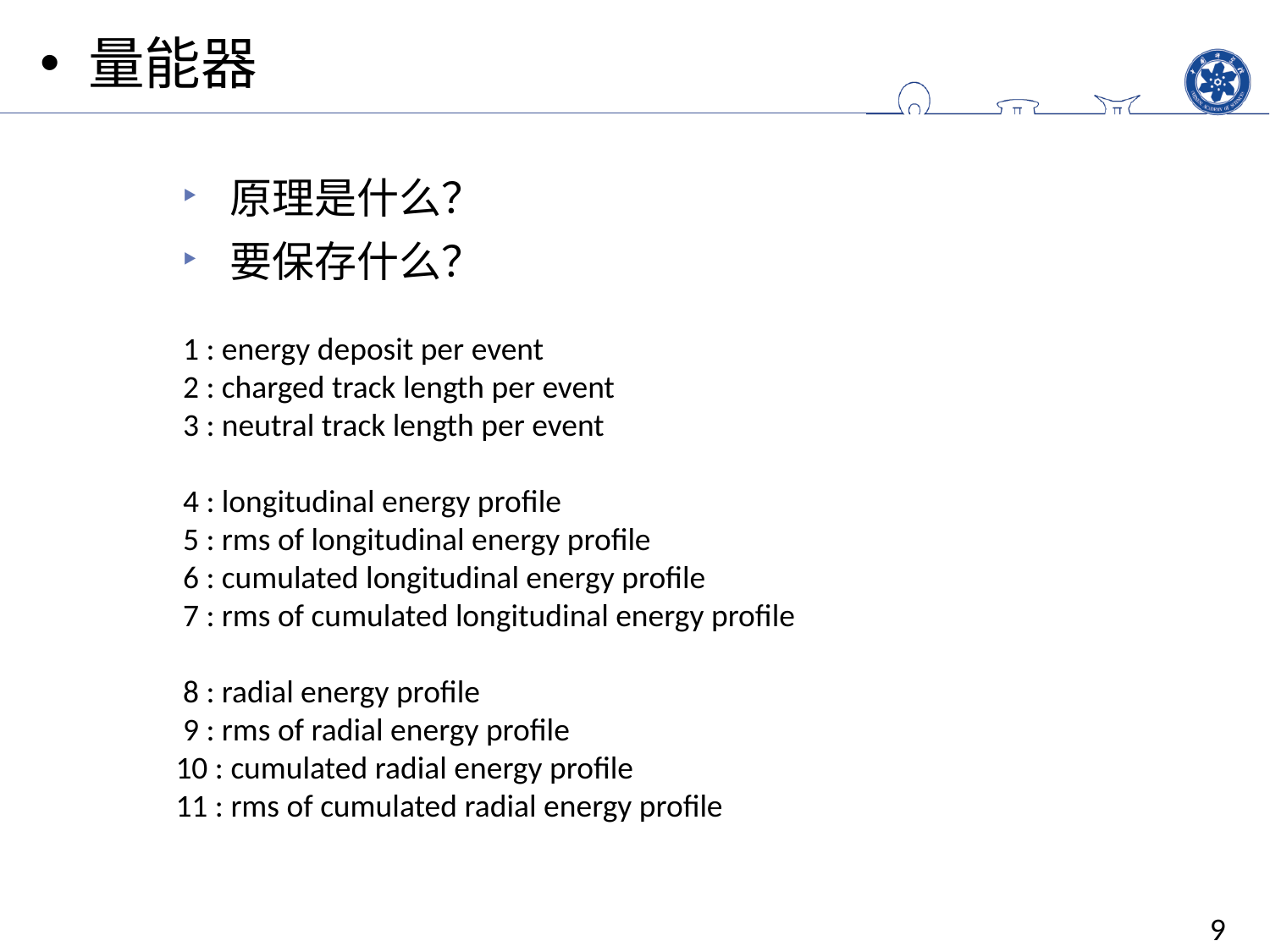

量能器
原理是什么？
要保存什么？
      1 : energy deposit per event
      2 : charged track length per event
      3 : neutral track length per event

      4 : longitudinal energy profile
      5 : rms of longitudinal energy profile
      6 : cumulated longitudinal energy profile
      7 : rms of cumulated longitudinal energy profile

      8 : radial energy profile
      9 : rms of radial energy profile
     10 : cumulated radial energy profile
     11 : rms of cumulated radial energy profile
9